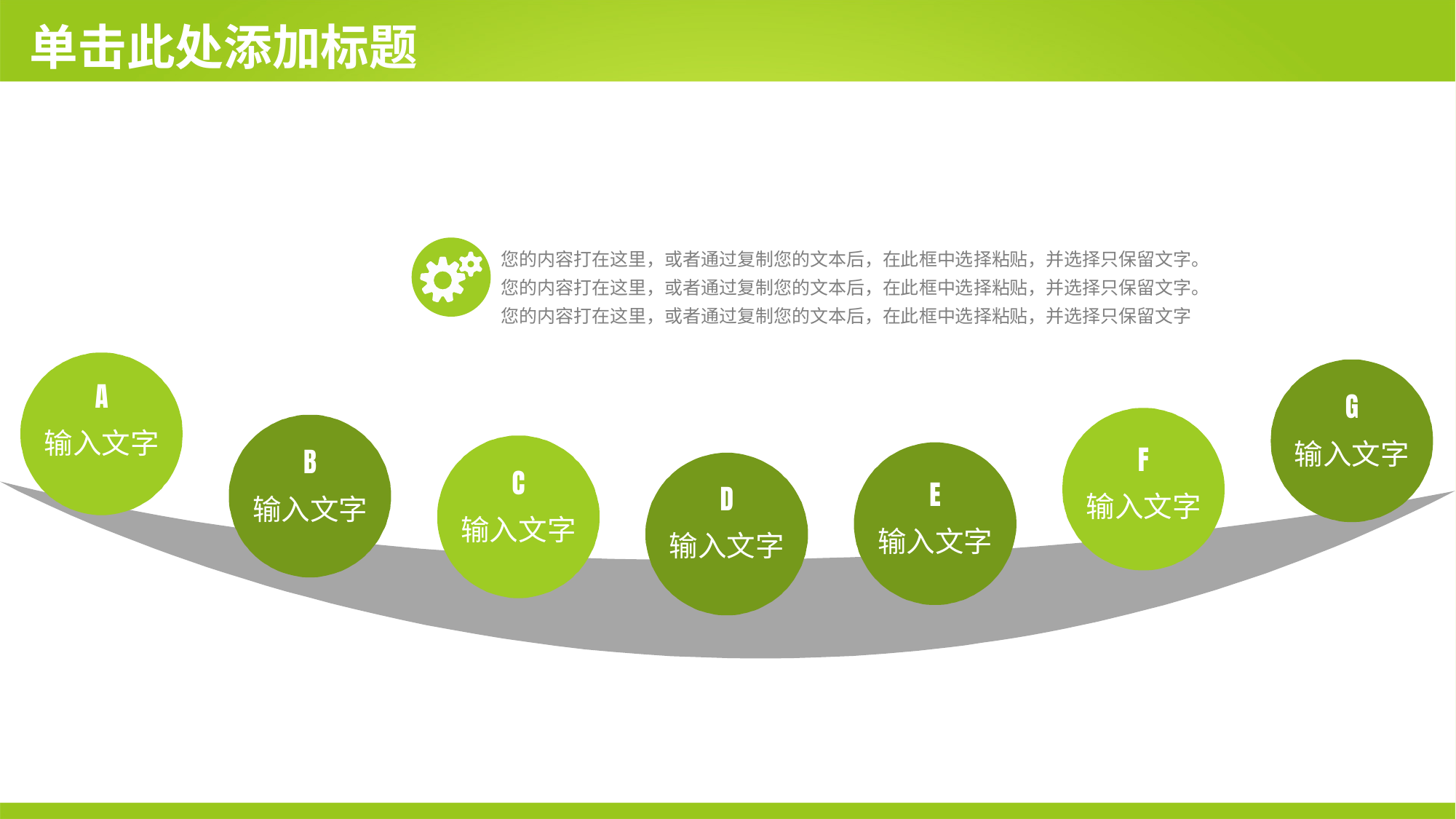

# 单击此处添加标题
您的内容打在这里，或者通过复制您的文本后，在此框中选择粘贴，并选择只保留文字。您的内容打在这里，或者通过复制您的文本后，在此框中选择粘贴，并选择只保留文字。
您的内容打在这里，或者通过复制您的文本后，在此框中选择粘贴，并选择只保留文字

A
输入文字

G
输入文字

F
输入文字

B
输入文字

C
输入文字

E
输入文字

D
输入文字